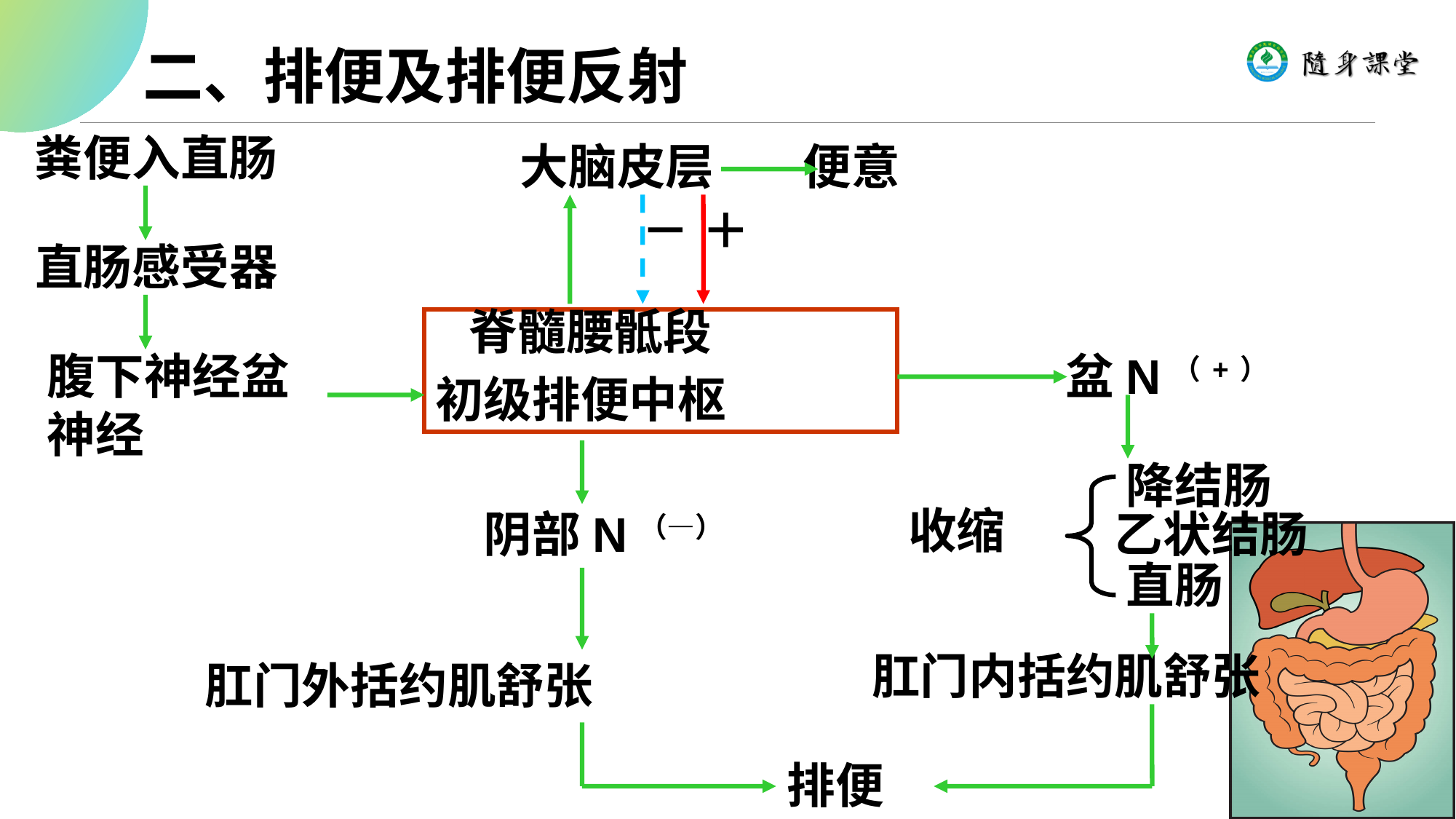

二、排便及排便反射
粪便入直肠
大脑皮层        便意

－

＋

直肠感受器

  脊髓腰骶段
初级排便中枢
腹下神经盆神经
盆N（+）

降结肠
收缩
乙状结肠
直肠

阴部N（—）

肛门内括约肌舒张
肛门外括约肌舒张

排便